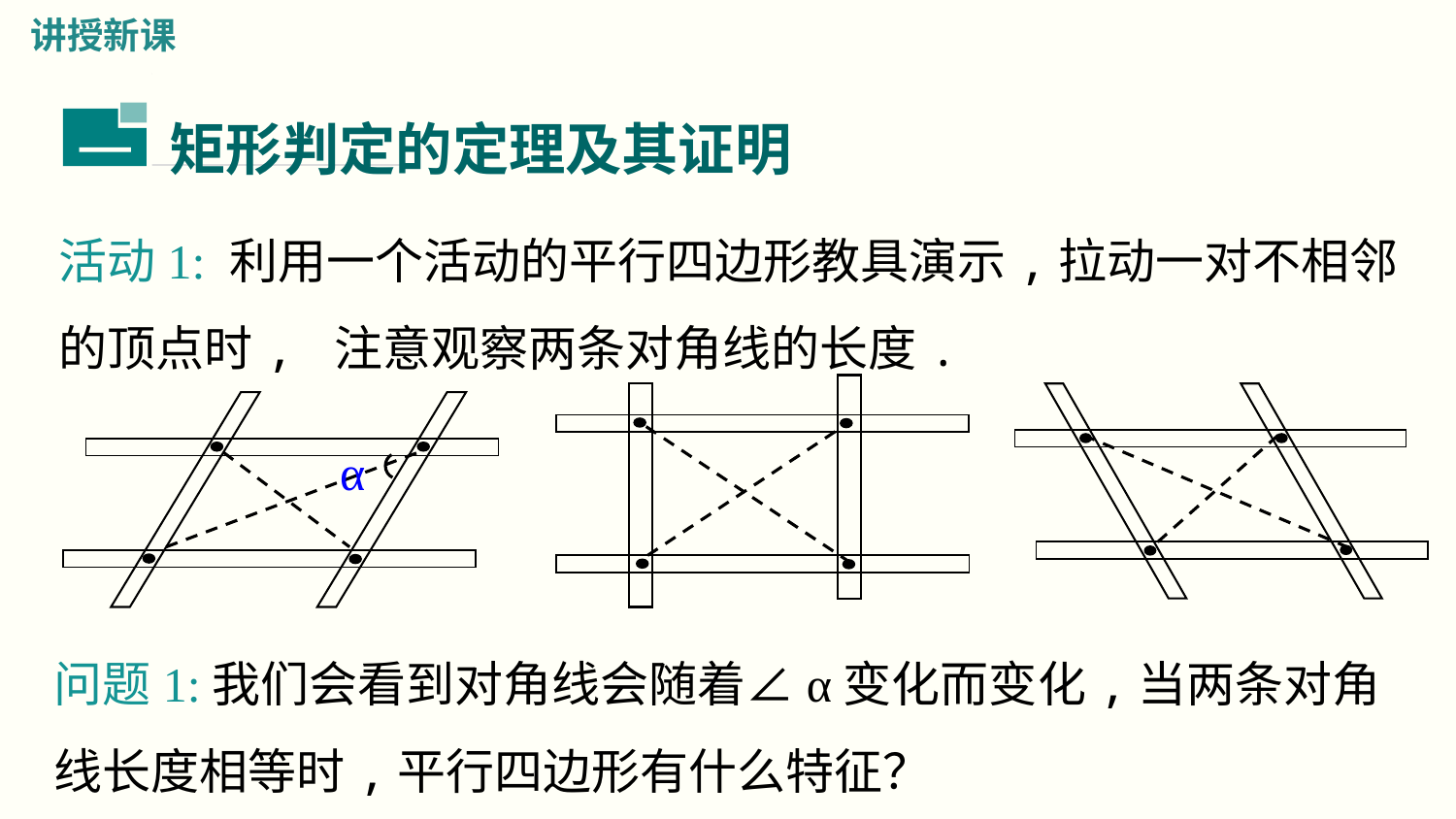

讲授新课

矩形判定的定理及其证明
一

活动1: 利用一个活动的平行四边形教具演示,拉动一对不相邻的顶点时, 注意观察两条对角线的长度.

α

问题1:我们会看到对角线会随着∠α变化而变化,当两条对角线长度相等时,平行四边形有什么特征？